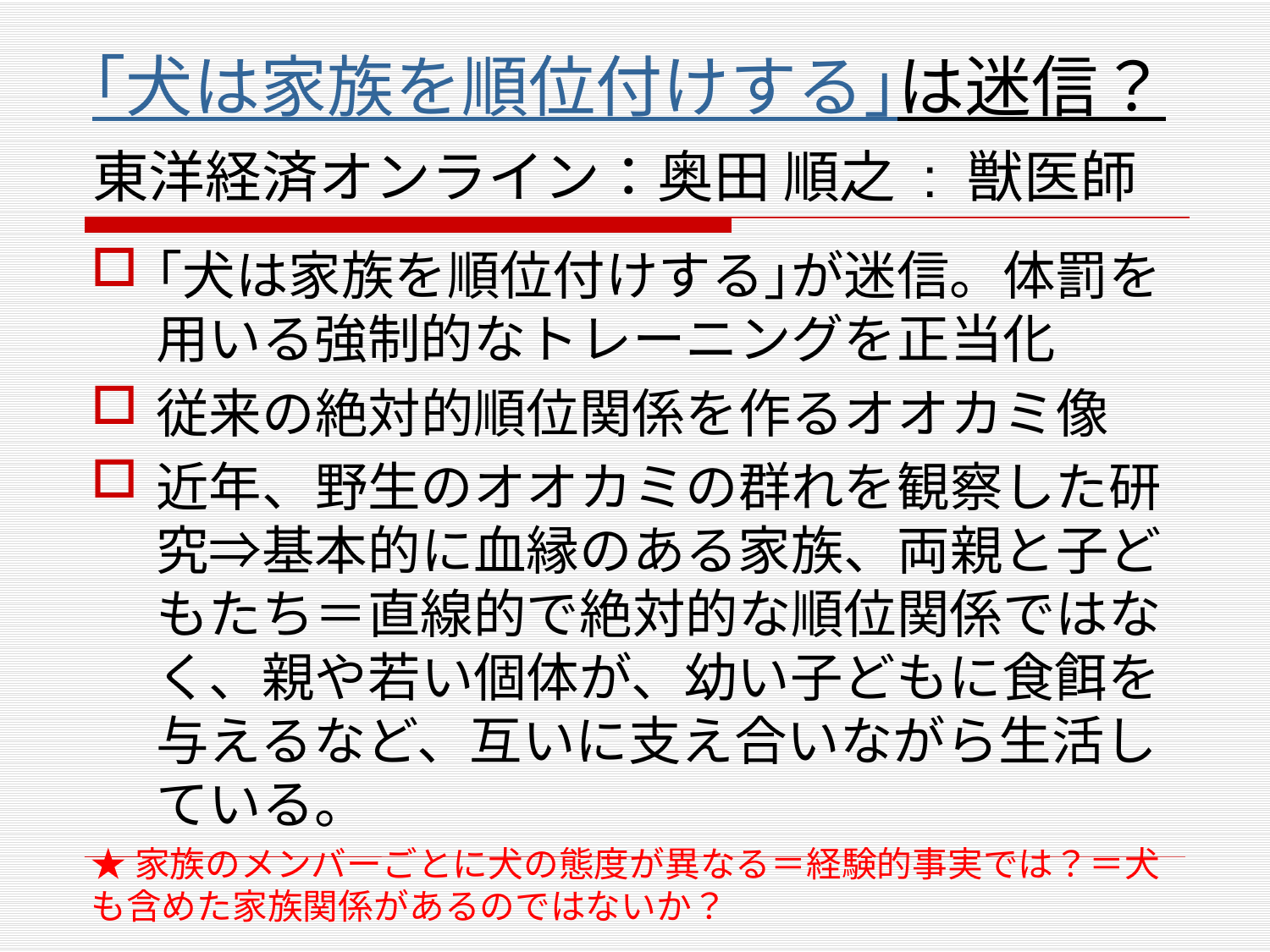

# ｢犬は家族を順位付けする｣は迷信？ 東洋経済オンライン：奥田 順之 : 獣医師
｢犬は家族を順位付けする｣が迷信。体罰を用いる強制的なトレーニングを正当化
従来の絶対的順位関係を作るオオカミ像
近年、野生のオオカミの群れを観察した研究⇒基本的に血縁のある家族、両親と子どもたち＝直線的で絶対的な順位関係ではなく、親や若い個体が、幼い子どもに食餌を与えるなど、互いに支え合いながら生活している。
★家族のメンバーごとに犬の態度が異なる＝経験的事実では？＝犬も含めた家族関係があるのではないか？